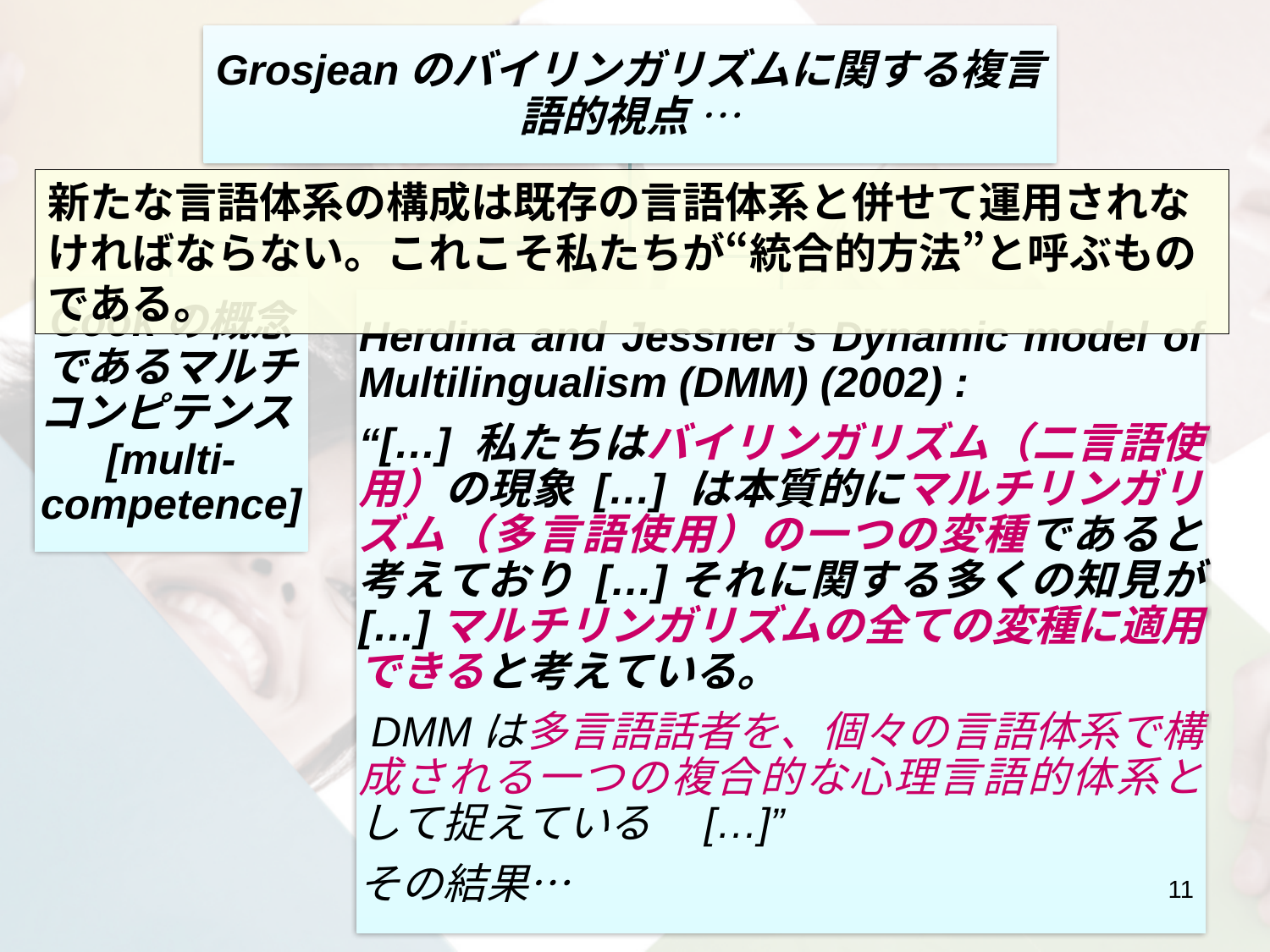

Grosjeanのバイリンガリズムに関する複言語的視点 …
Cookの概念であるマルチコンピテンス[multi-competence]
Herdina and Jessner’s Dynamic model of Multilingualism (DMM) (2002) :
“[…] 私たちはバイリンガリズム（二言語使用）の現象 […] は本質的にマルチリンガリズム（多言語使用）の一つの変種であると考えており […]それに関する多くの知見が […]マルチリンガリズムの全ての変種に適用できると考えている。
 DMMは多言語話者を、個々の言語体系で構成される一つの複合的な心理言語的体系として捉えている　[…]”
その結果…
新たな言語体系の構成は既存の言語体系と併せて運用されなければならない。これこそ私たちが“統合的方法”と呼ぶものである。
11